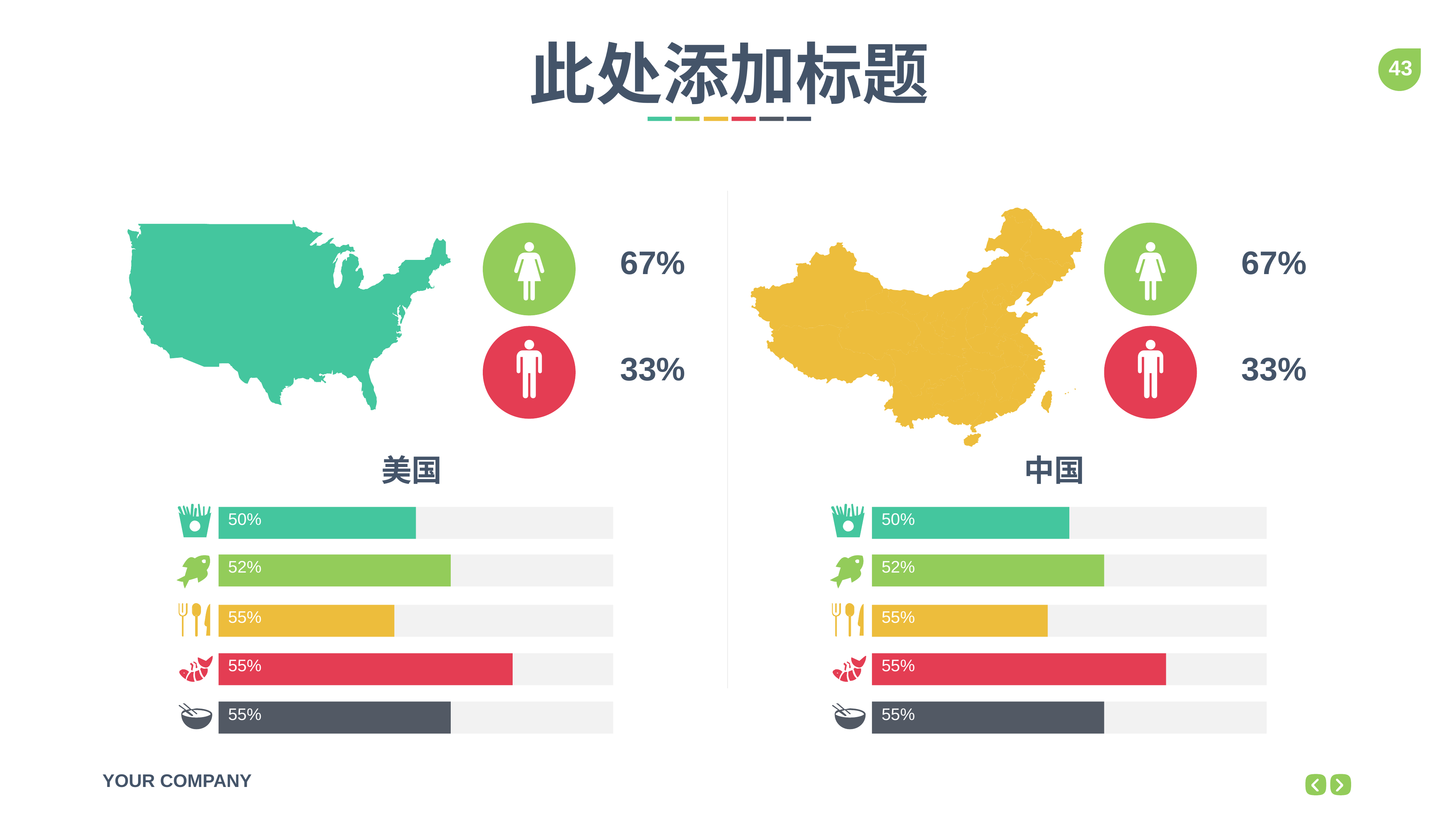

此处添加标题

67%
67%

33%
33%
美国
中国

50%
50%

52%

52%

55%
55%

55%
55%

55%
55%